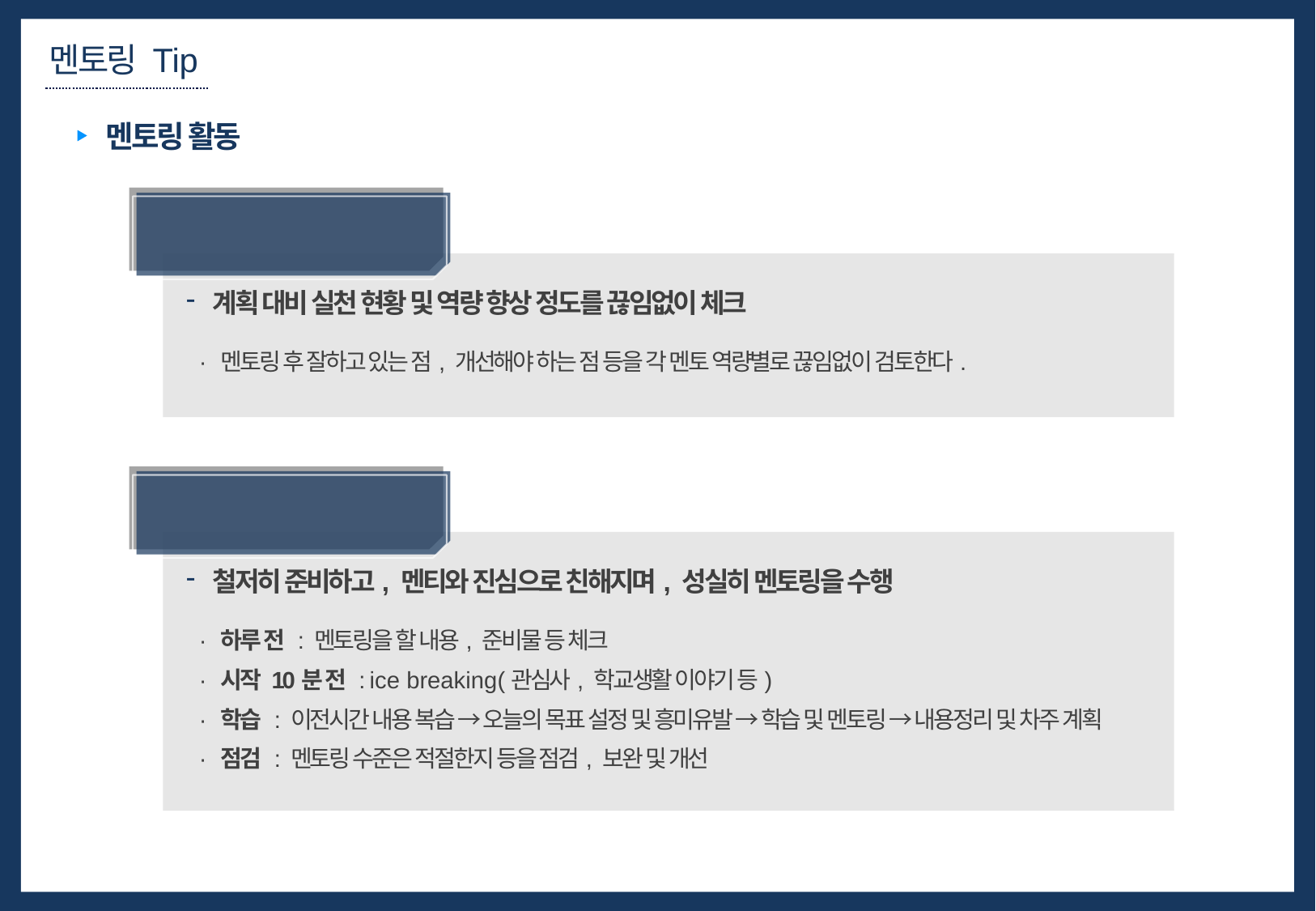

멘토링 Tip
멘토링 활동

활동내용 자가점검

계획 대비 실천 현황 및 역량 향상 정도를 끊임없이 체크

·  멘토링 후 잘하고 있는 점, 개선해야 하는 점 등을 각 멘토 역량별로 끊임없이 검토한다.

멘토링 실시

철저히 준비하고, 멘티와 진심으로 친해지며, 성실히 멘토링을 수행

·  하루 전 : 멘토링을 할 내용, 준비물 등 체크
·  시작 10분 전 : ice breaking(관심사, 학교생활 이야기 등)
·  학습 : 이전시간 내용 복습 → 오늘의 목표 설정 및 흥미유발 → 학습 및 멘토링 → 내용정리 및 차주 계획
·  점검 : 멘토링 수준은 적절한지 등을 점검, 보완 및 개선